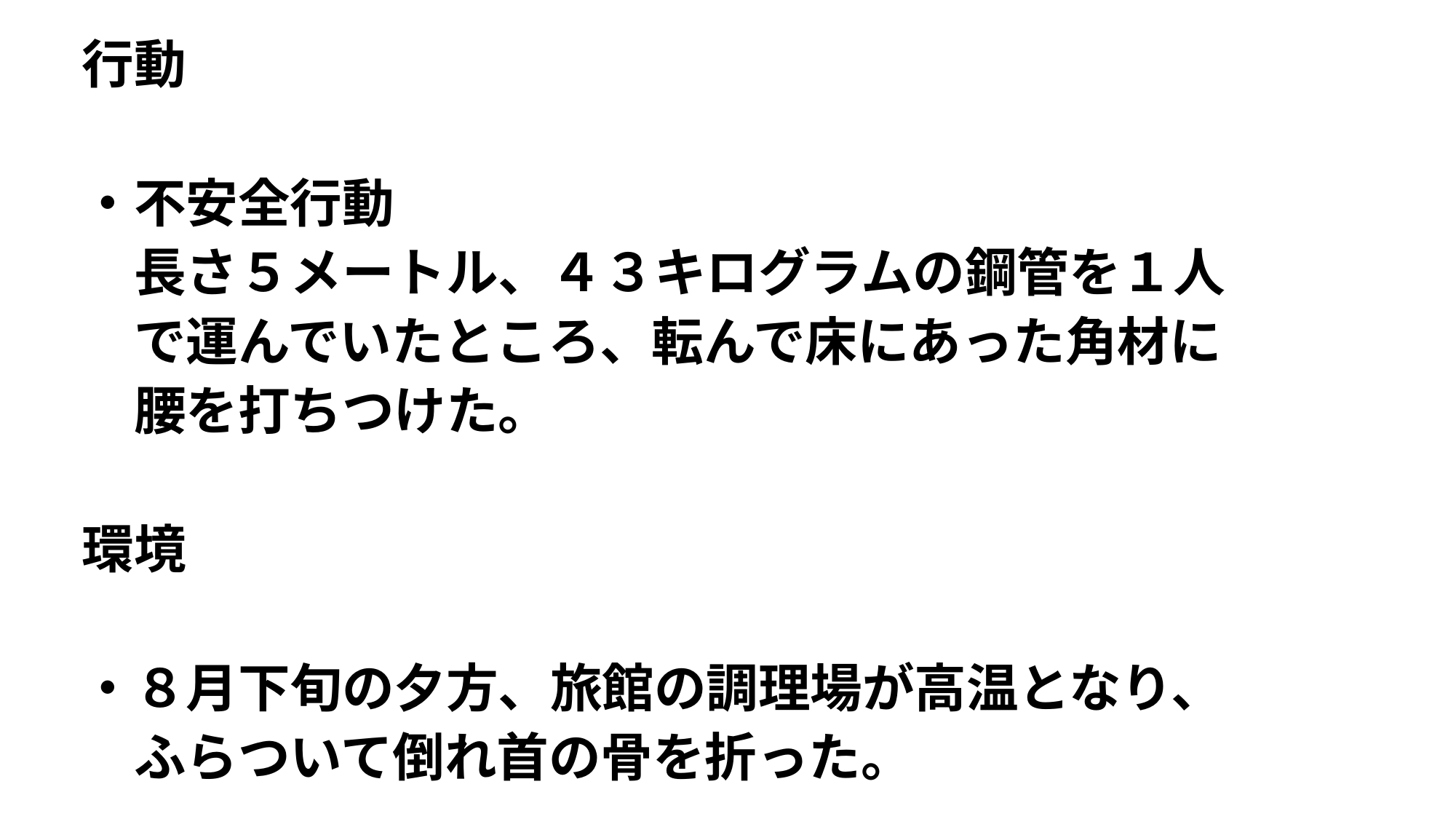

行動

・不安全行動
　長さ５メートル、４３キログラムの鋼管を１人
　で運んでいたところ、転んで床にあった角材に
　腰を打ちつけた。

環境

・８月下旬の夕方、旅館の調理場が高温となり、
　ふらついて倒れ首の骨を折った。